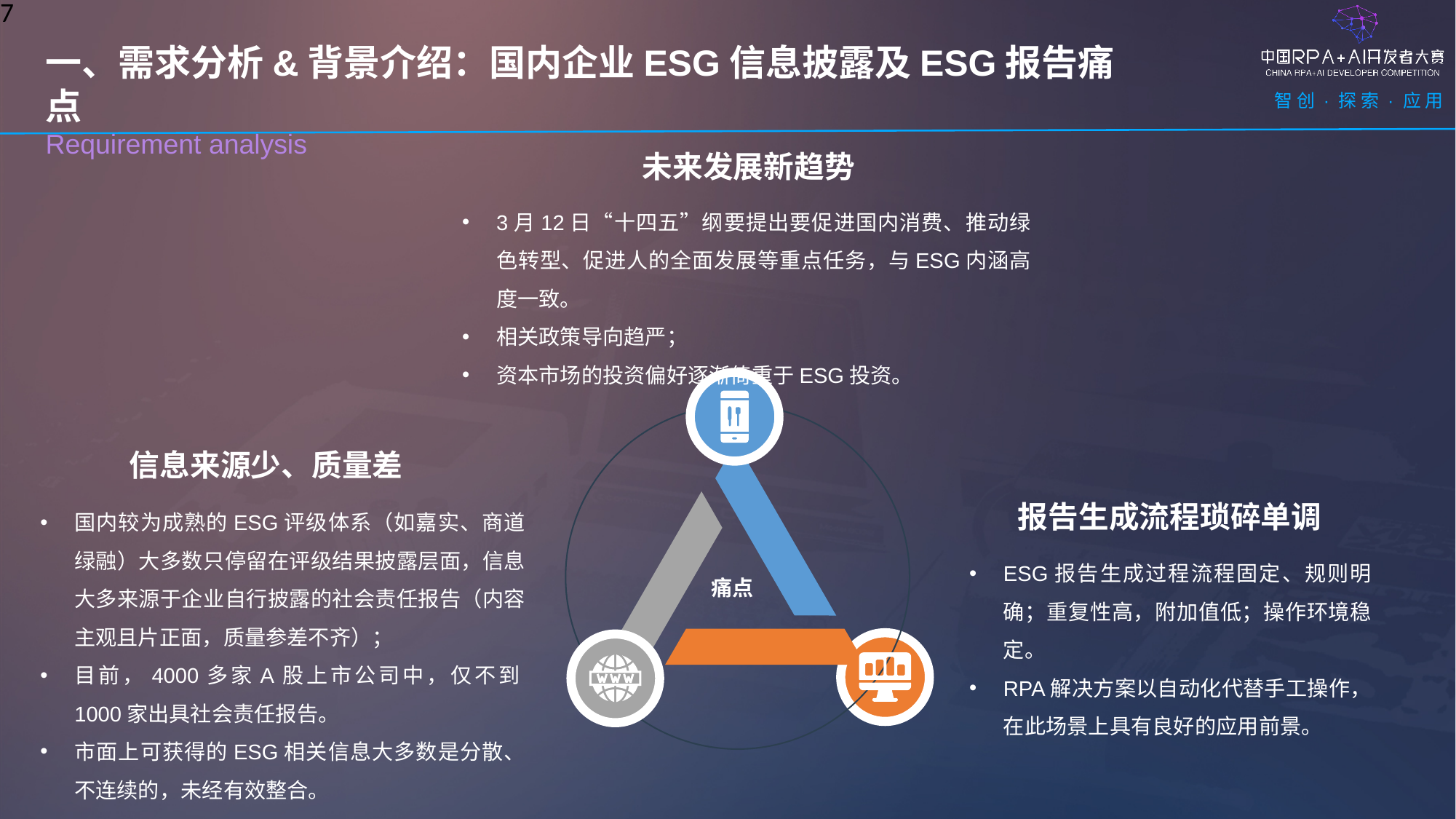

7
一、需求分析&背景介绍：国内企业ESG信息披露及ESG报告痛点
Requirement analysis
未来发展新趋势
3月12日“十四五”纲要提出要促进国内消费、推动绿色转型、促进人的全面发展等重点任务，与ESG内涵高度一致。
相关政策导向趋严；
资本市场的投资偏好逐渐倚重于ESG投资。

痛点

信息来源少、质量差
国内较为成熟的ESG评级体系（如嘉实、商道绿融）大多数只停留在评级结果披露层面，信息大多来源于企业自行披露的社会责任报告（内容主观且片正面，质量参差不齐）；
目前，4000多家A股上市公司中，仅不到1000家出具社会责任报告。
市面上可获得的ESG相关信息大多数是分散、不连续的，未经有效整合。

报告生成流程琐碎单调
ESG报告生成过程流程固定、规则明确；重复性高，附加值低；操作环境稳定。
RPA解决方案以自动化代替手工操作，在此场景上具有良好的应用前景。